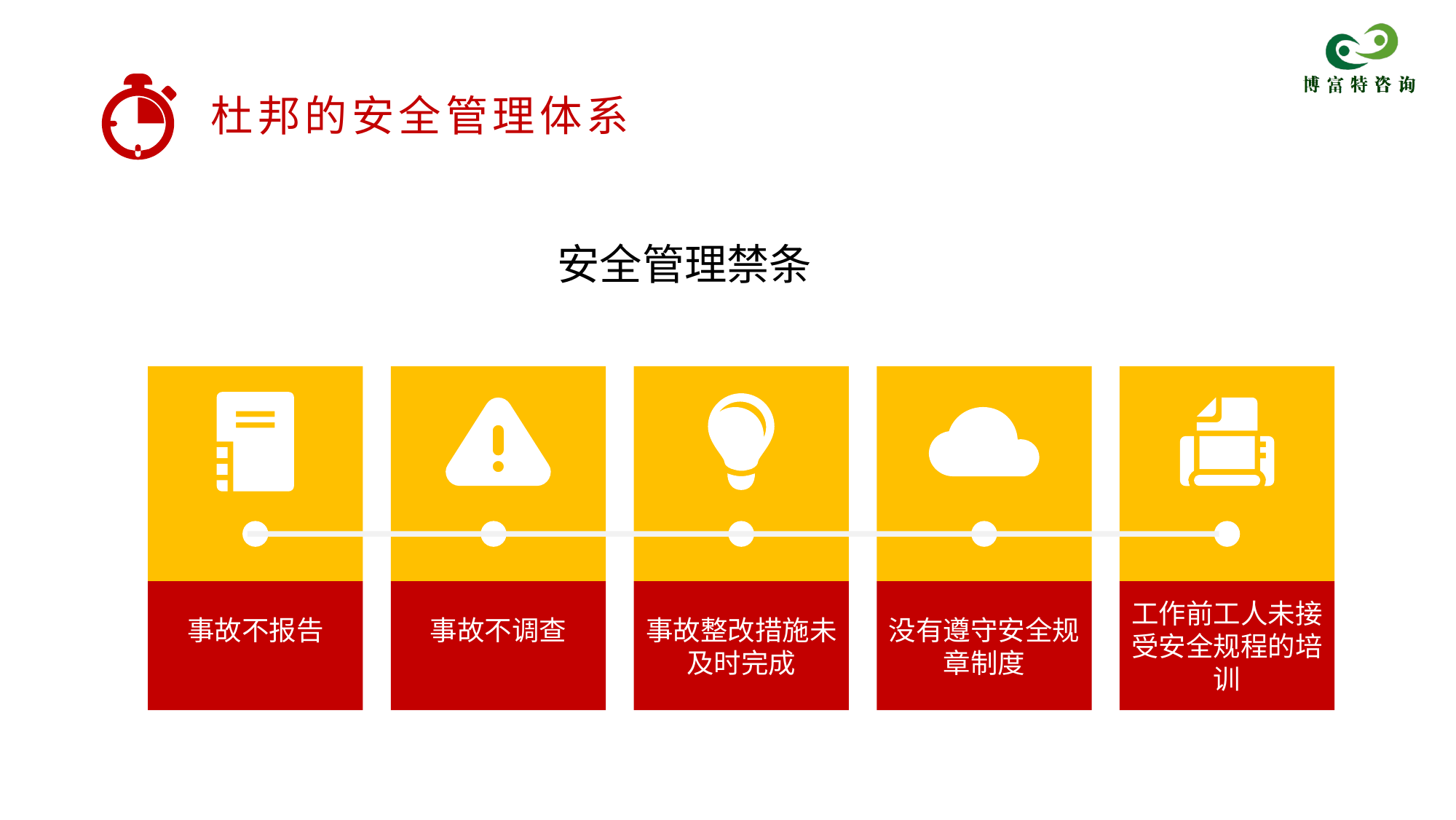

杜邦的安全管理体系
安全管理禁条

事故不报告

事故不调查

事故整改措施未及时完成
没有遵守安全规章制度
工作前工人未接受安全规程的培训